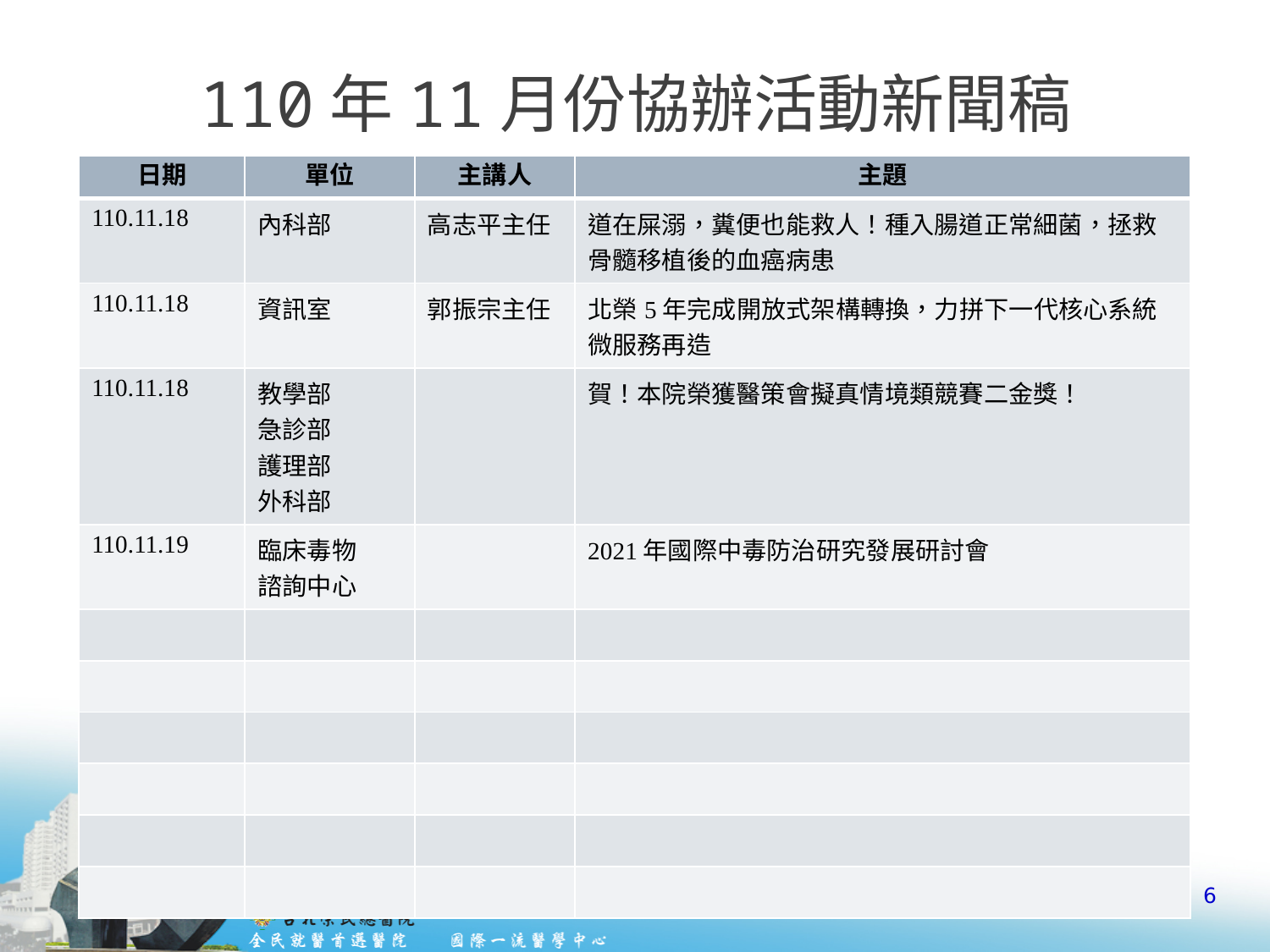

# 110年11月份協辦活動新聞稿
| 日期 | 單位 | 主講人 | 主題 |
| --- | --- | --- | --- |
| 110.11.18 | 內科部 | 高志平主任 | 道在屎溺，糞便也能救人！種入腸道正常細菌，拯救骨髓移植後的血癌病患 |
| 110.11.18 | 資訊室 | 郭振宗主任 | 北榮5年完成開放式架構轉換，力拼下一代核心系統微服務再造 |
| 110.11.18 | 教學部 急診部 護理部 外科部 |  | 賀！本院榮獲醫策會擬真情境類競賽二金獎！ |
| 110.11.19 | 臨床毒物 諮詢中心 |  | 2021年國際中毒防治研究發展研討會 |
|  |  |  |  |
|  |  |  |  |
|  |  |  |  |
|  |  |  |  |
|  |  |  |  |
|  |  |  |  |
6